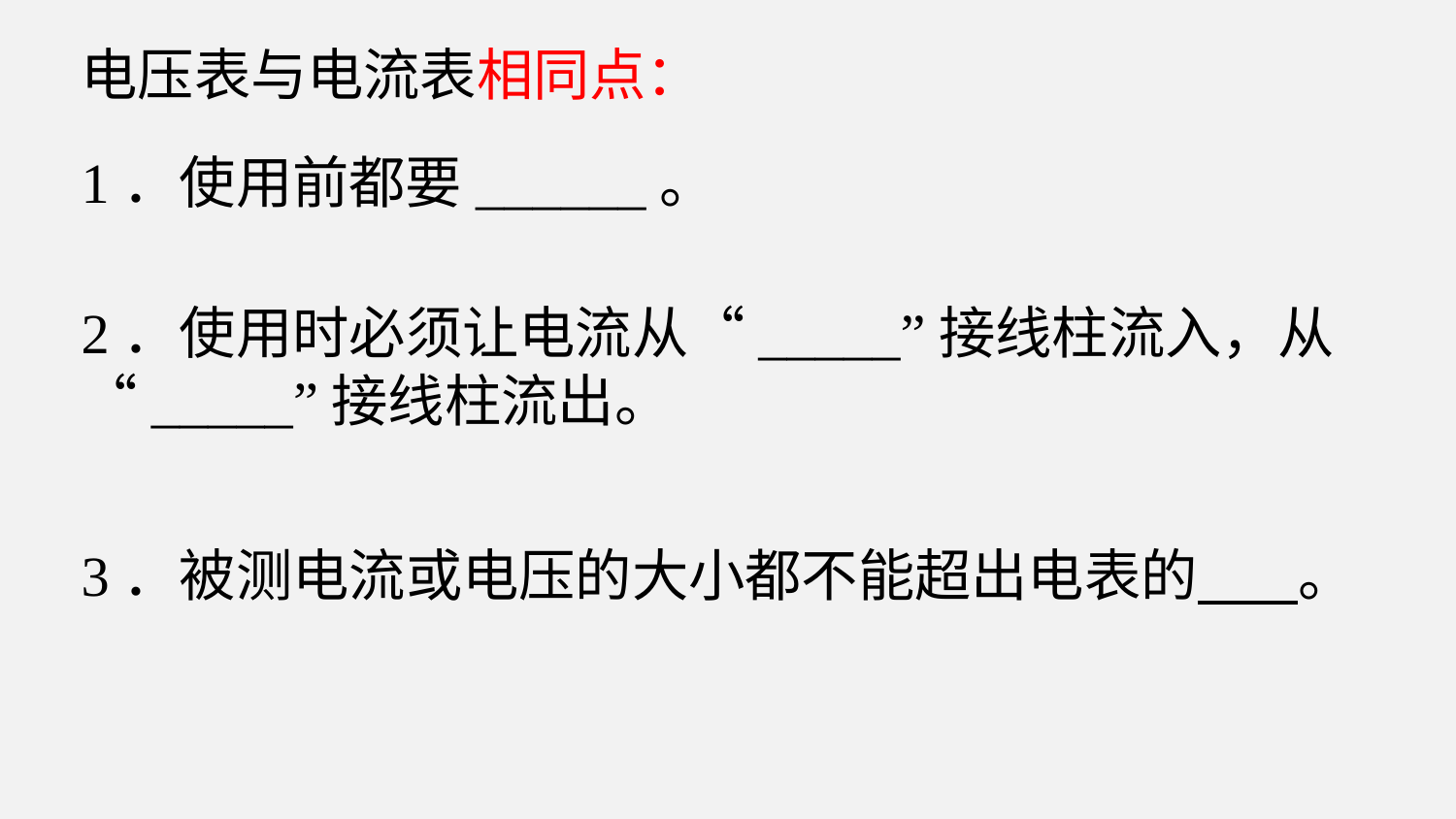

电压表与电流表相同点：
1．使用前都要______。
2．使用时必须让电流从“_____”接线柱流入，从“_____”接线柱流出。
3．被测电流或电压的大小都不能超出电表的        。